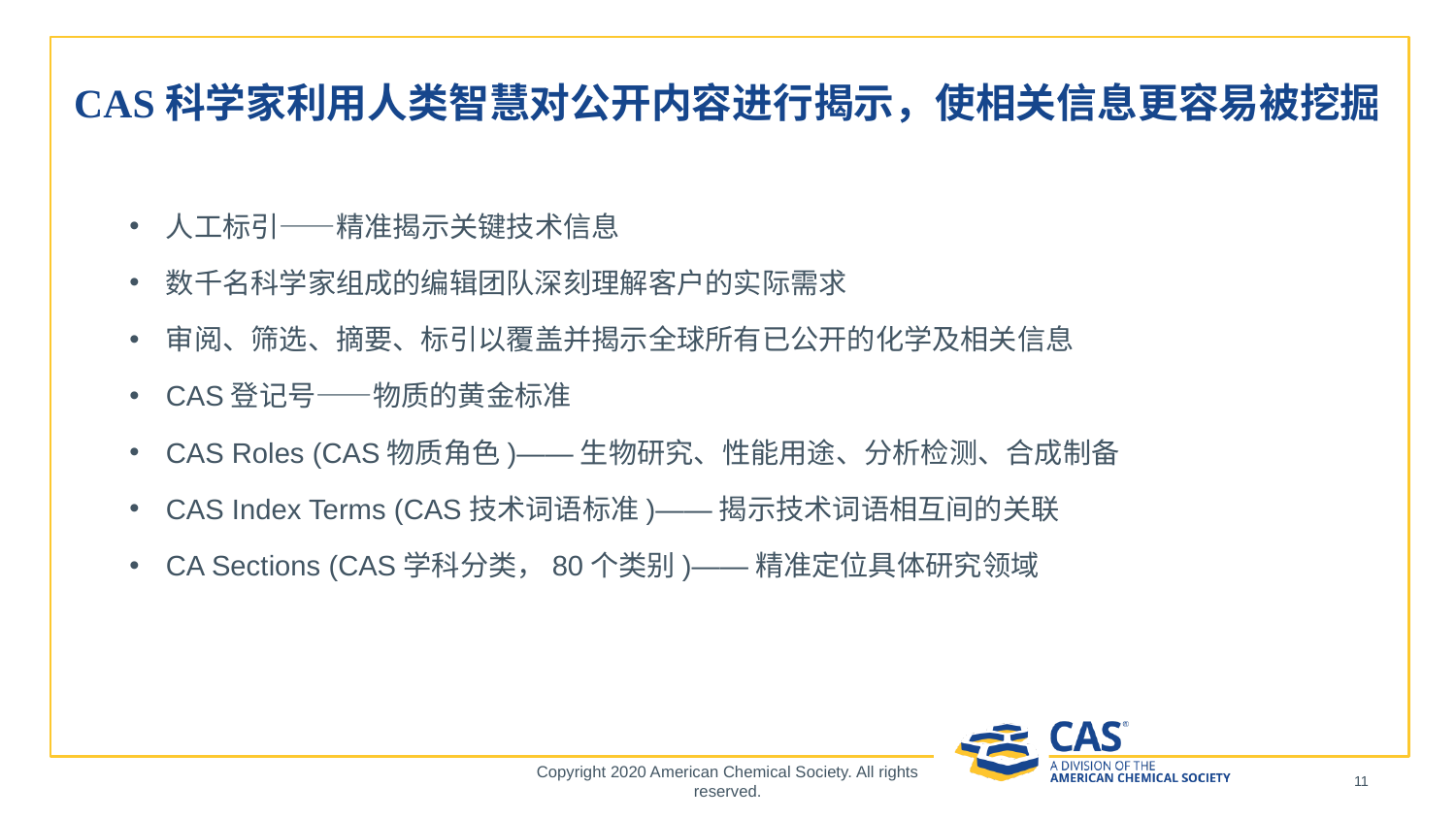

# CAS科学家利用人类智慧对公开内容进行揭示，使相关信息更容易被挖掘
人工标引——精准揭示关键技术信息
数千名科学家组成的编辑团队深刻理解客户的实际需求
审阅、筛选、摘要、标引以覆盖并揭示全球所有已公开的化学及相关信息
CAS登记号——物质的黄金标准
CAS Roles (CAS物质角色)——生物研究、性能用途、分析检测、合成制备
CAS Index Terms (CAS技术词语标准)——揭示技术词语相互间的关联
CA Sections (CAS学科分类，80个类别)——精准定位具体研究领域

Copyright 2020 American Chemical Society. All rights reserved.
11